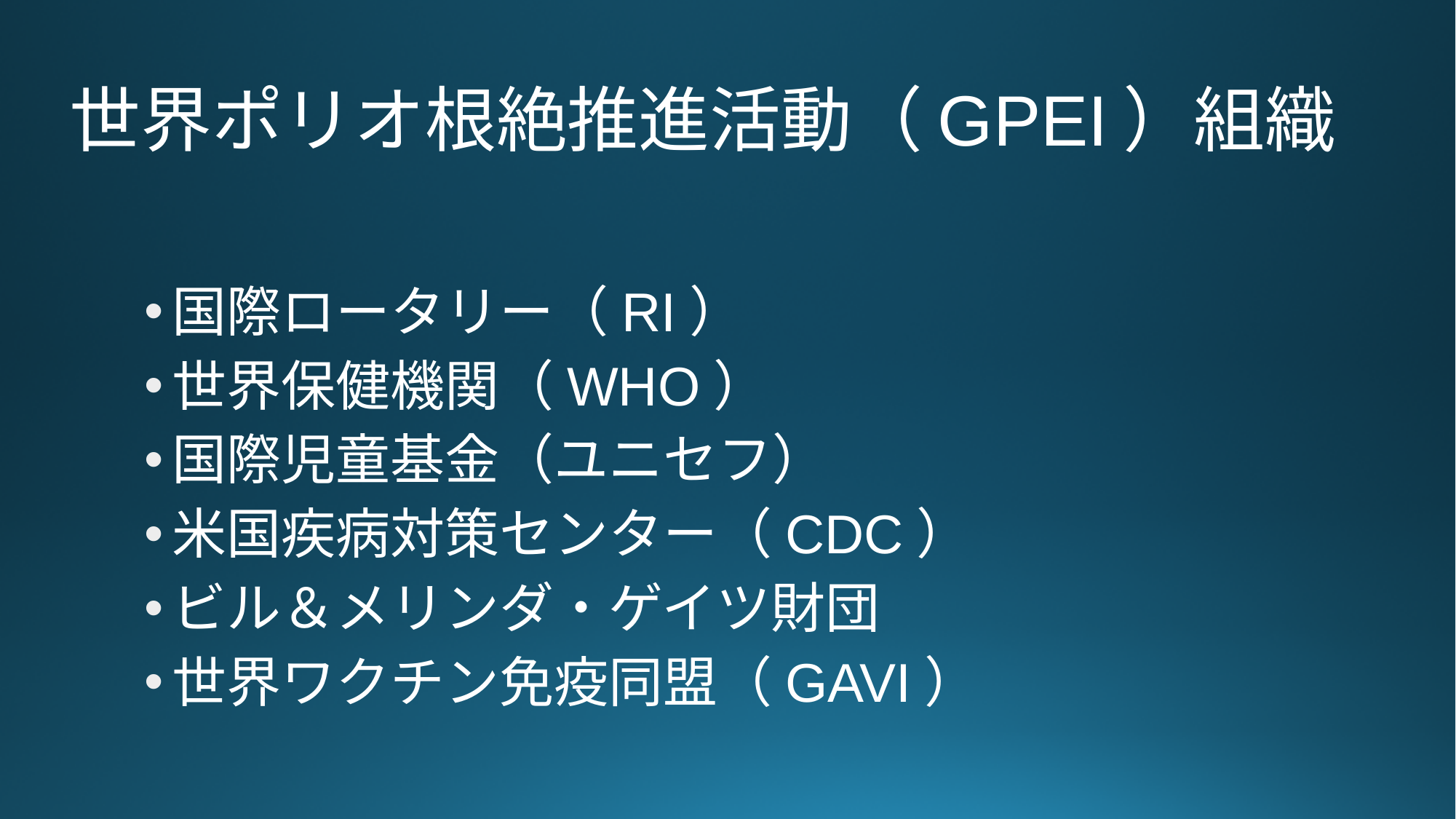

# 世界ポリオ根絶推進活動（GPEI）組織

国際ロータリー（RI）
世界保健機関（WHO）
国際児童基金（ユニセフ）
米国疾病対策センター（CDC）
ビル＆メリンダ・ゲイツ財団
世界ワクチン免疫同盟（GAVI）